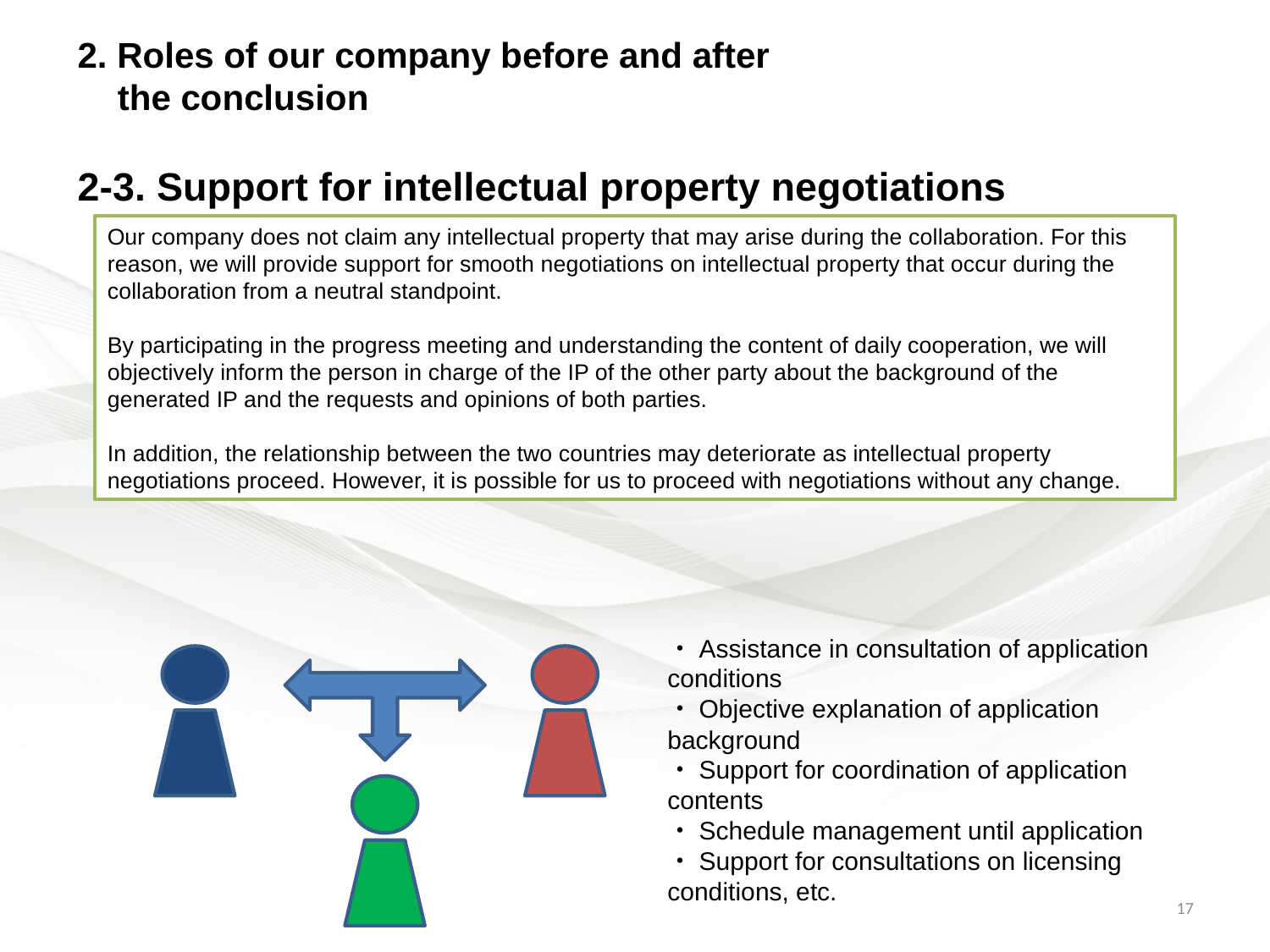

2. Roles of our company before and after
    the conclusion
# 2-3. Support for intellectual property negotiations
Our company does not claim any intellectual property that may arise during the collaboration. For this reason, we will provide support for smooth negotiations on intellectual property that occur during the collaboration from a neutral standpoint.

By participating in the progress meeting and understanding the content of daily cooperation, we will objectively inform the person in charge of the IP of the other party about the background of the generated IP and the requests and opinions of both parties.

In addition, the relationship between the two countries may deteriorate as intellectual property negotiations proceed. However, it is possible for us to proceed with negotiations without any change.
・Assistance in consultation of application conditions
・Objective explanation of application background
・Support for coordination of application contents
・Schedule management until application
・Support for consultations on licensing conditions, etc.

17